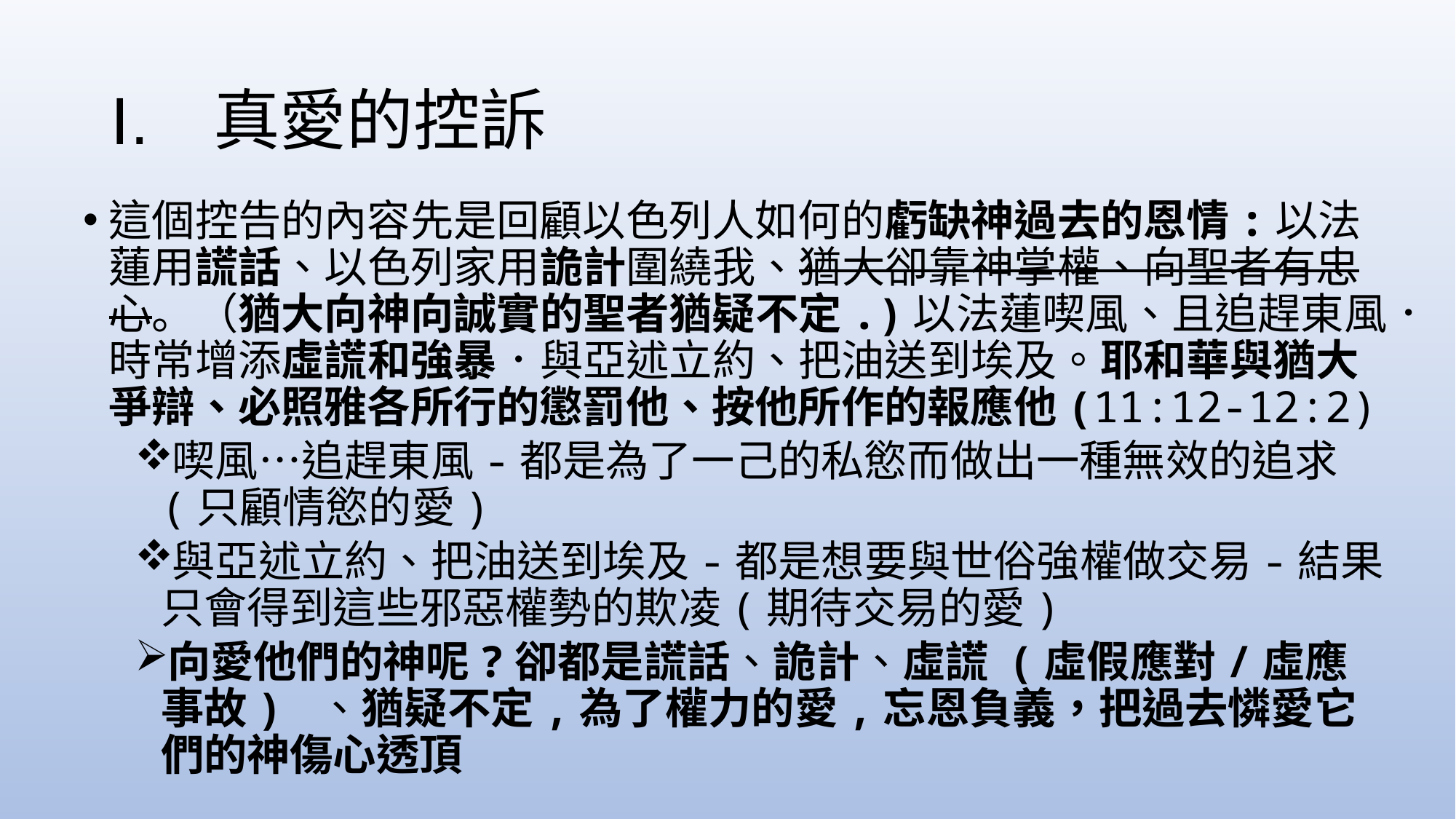

# 真愛的控訴
這個控告的內容先是回顧以色列人如何的虧缺神過去的恩情:以法蓮用謊話、以色列家用詭計圍繞我、猶大卻靠神掌權、向聖者有忠心。（猶大向神向誠實的聖者猶疑不定.)以法蓮喫風、且追趕東風．時常增添虛謊和強暴．與亞述立約、把油送到埃及。耶和華與猶大爭辯、必照雅各所行的懲罰他、按他所作的報應他(11:12-12:2)
喫風…追趕東風-都是為了一己的私慾而做出一種無效的追求(只顧情慾的愛)
與亞述立約、把油送到埃及-都是想要與世俗強權做交易-結果只會得到這些邪惡權勢的欺凌(期待交易的愛)
向愛他們的神呢?卻都是謊話、詭計、虛謊 (虛假應對/虛應事故) 、猶疑不定,為了權力的愛,忘恩負義，把過去憐愛它們的神傷心透頂